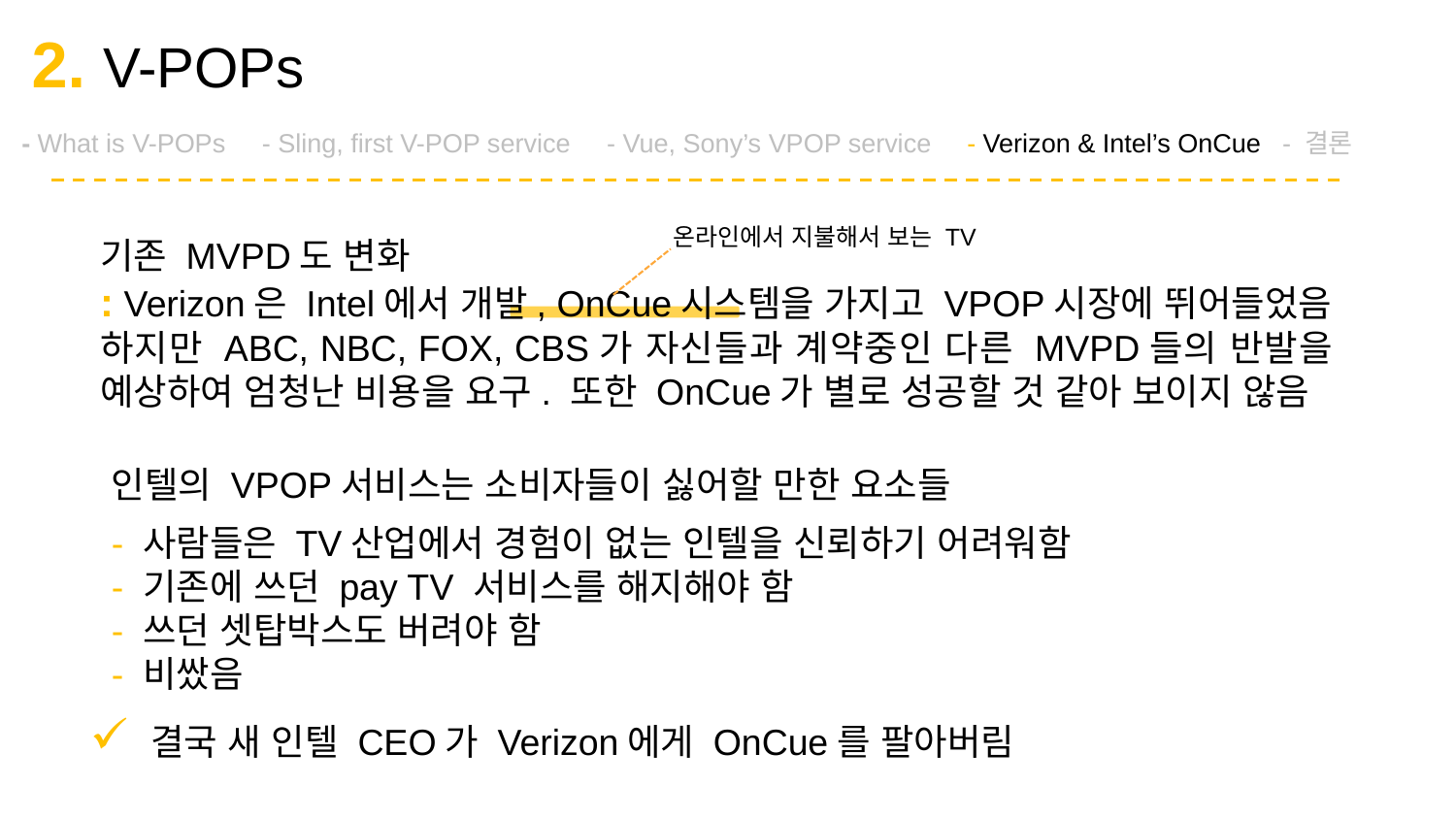

# 2. V-POPs
 - What is V-POPs     - Sling, first V-POP service     - Vue, Sony’s VPOP service     - Verizon & Intel’s OnCue   - 결론

온라인에서 지불해서 보는 TV
기존 MVPD도 변화
: Verizon은 Intel에서 개발, OnCue시스템을 가지고 VPOP시장에 뛰어들었음
하지만 ABC, NBC, FOX, CBS가 자신들과 계약중인 다른 MVPD들의 반발을 예상하여 엄청난 비용을 요구. 또한 OnCue가 별로 성공할 것 같아 보이지 않음

인텔의 VPOP서비스는 소비자들이 싫어할 만한 요소들

- 사람들은 TV산업에서 경험이 없는 인텔을 신뢰하기 어려워함
- 기존에 쓰던 pay TV 서비스를 해지해야 함
- 쓰던 셋탑박스도 버려야 함
- 비쌌음

   결국 새 인텔 CEO가 Verizon에게 OnCue를 팔아버림